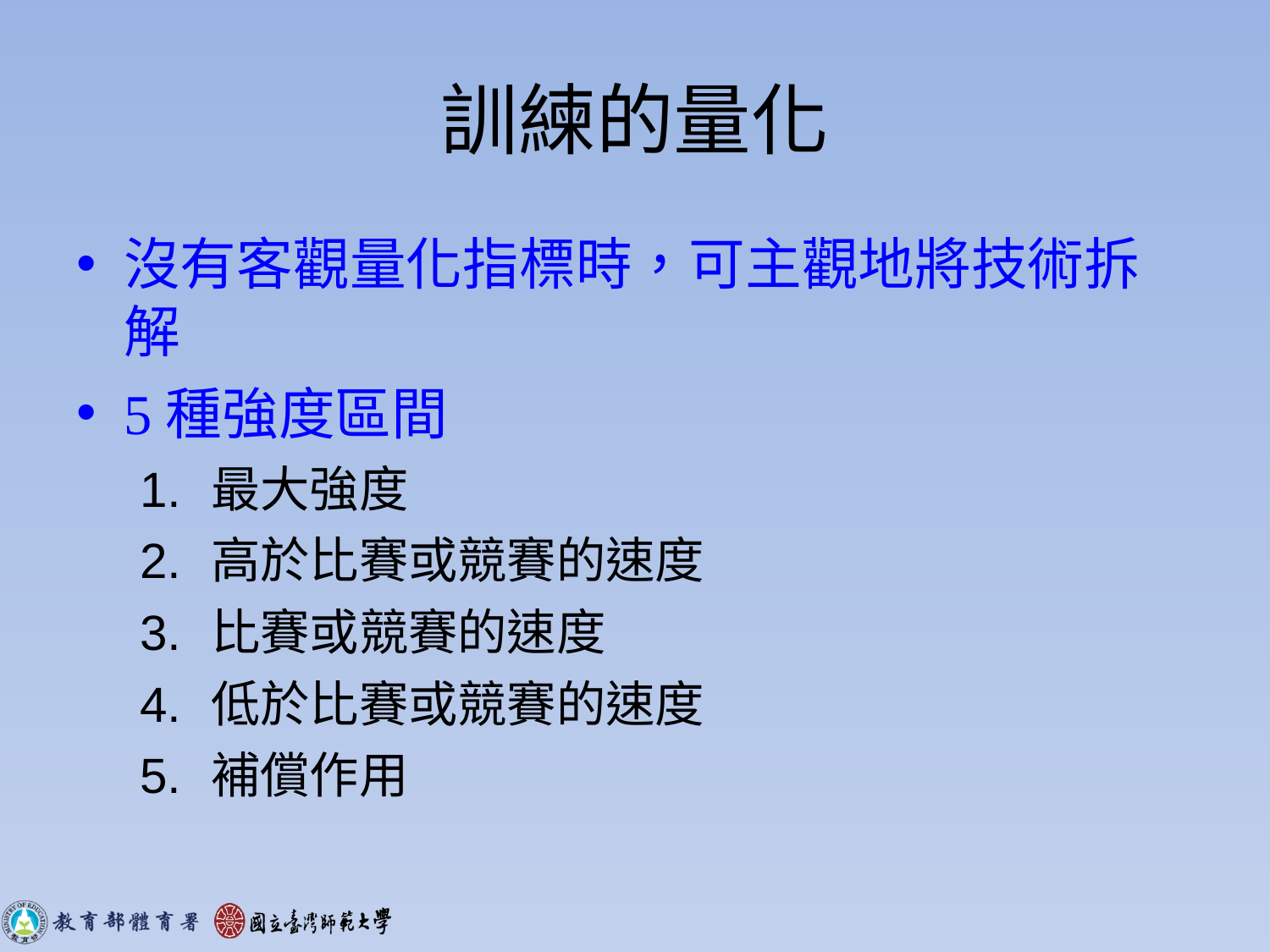

# 訓練的量化
沒有客觀量化指標時，可主觀地將技術拆解
5種強度區間
最大強度
高於比賽或競賽的速度
比賽或競賽的速度
低於比賽或競賽的速度
補償作用